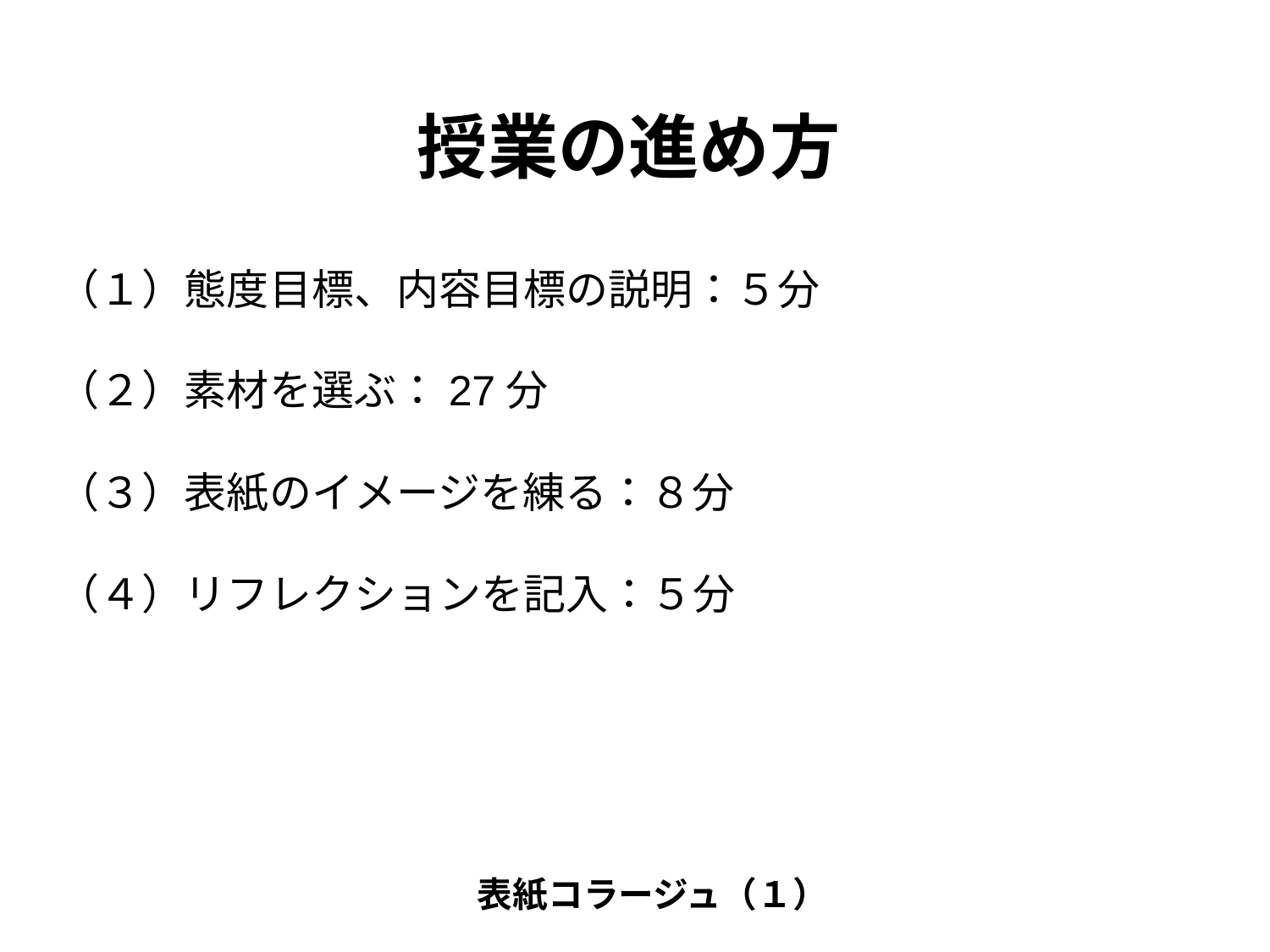

授業の進め方
（１）態度目標、内容目標の説明：５分

（２）素材を選ぶ：27分

（３）表紙のイメージを練る：８分

（４）リフレクションを記入：５分
表紙コラージュ（１）